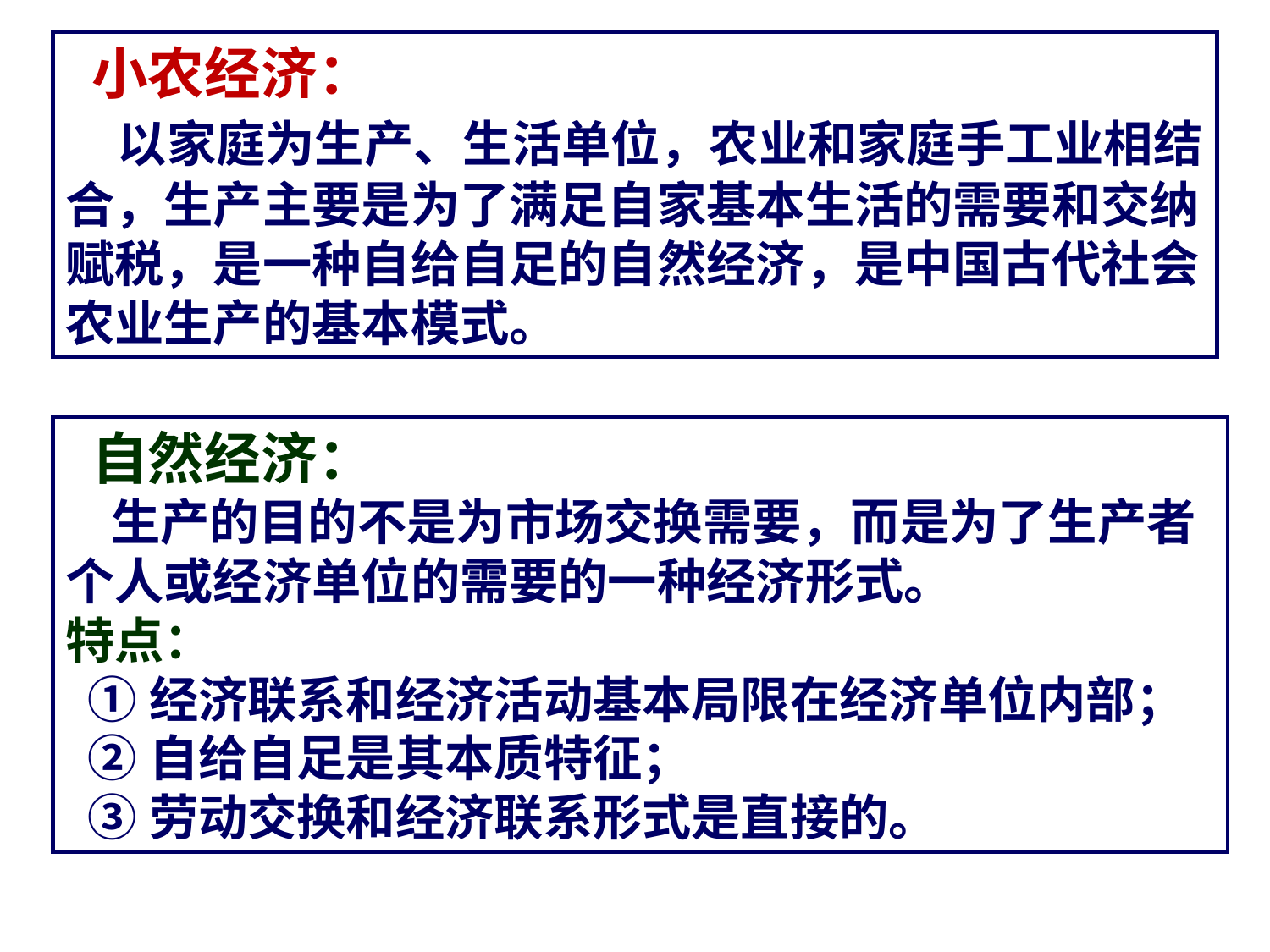

小农经济：
   以家庭为生产、生活单位，农业和家庭手工业相结合，生产主要是为了满足自家基本生活的需要和交纳赋税，是一种自给自足的自然经济，是中国古代社会农业生产的基本模式。
 自然经济：
   生产的目的不是为市场交换需要，而是为了生产者个人或经济单位的需要的一种经济形式。
特点：
  ①经济联系和经济活动基本局限在经济单位内部；
  ②自给自足是其本质特征；
  ③劳动交换和经济联系形式是直接的。